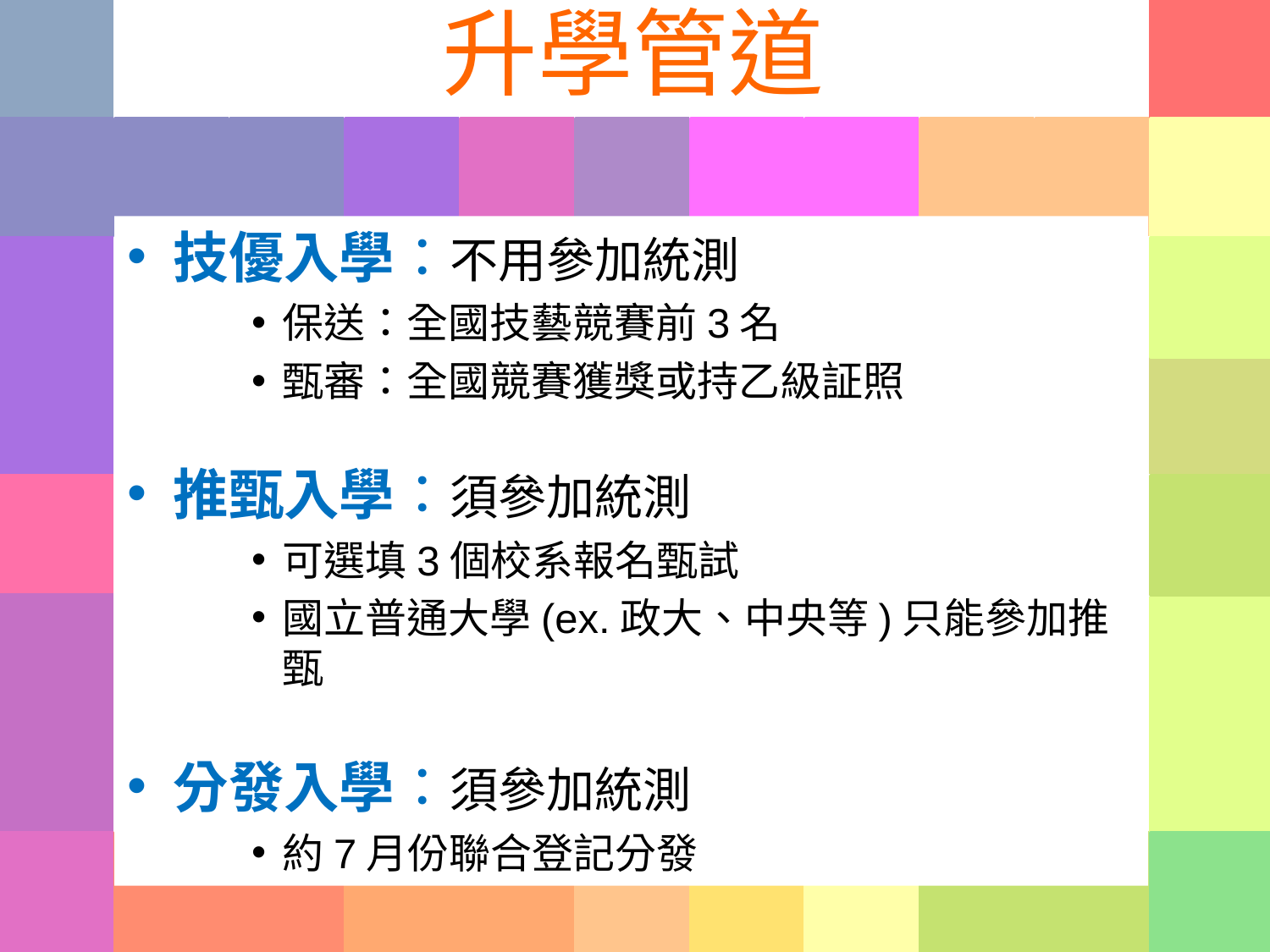

升學管道
技優入學：不用參加統測
保送：全國技藝競賽前3名
甄審：全國競賽獲獎或持乙級証照

推甄入學：須參加統測
可選填3個校系報名甄試
國立普通大學(ex.政大、中央等)只能參加推甄
分發入學：須參加統測
約7月份聯合登記分發